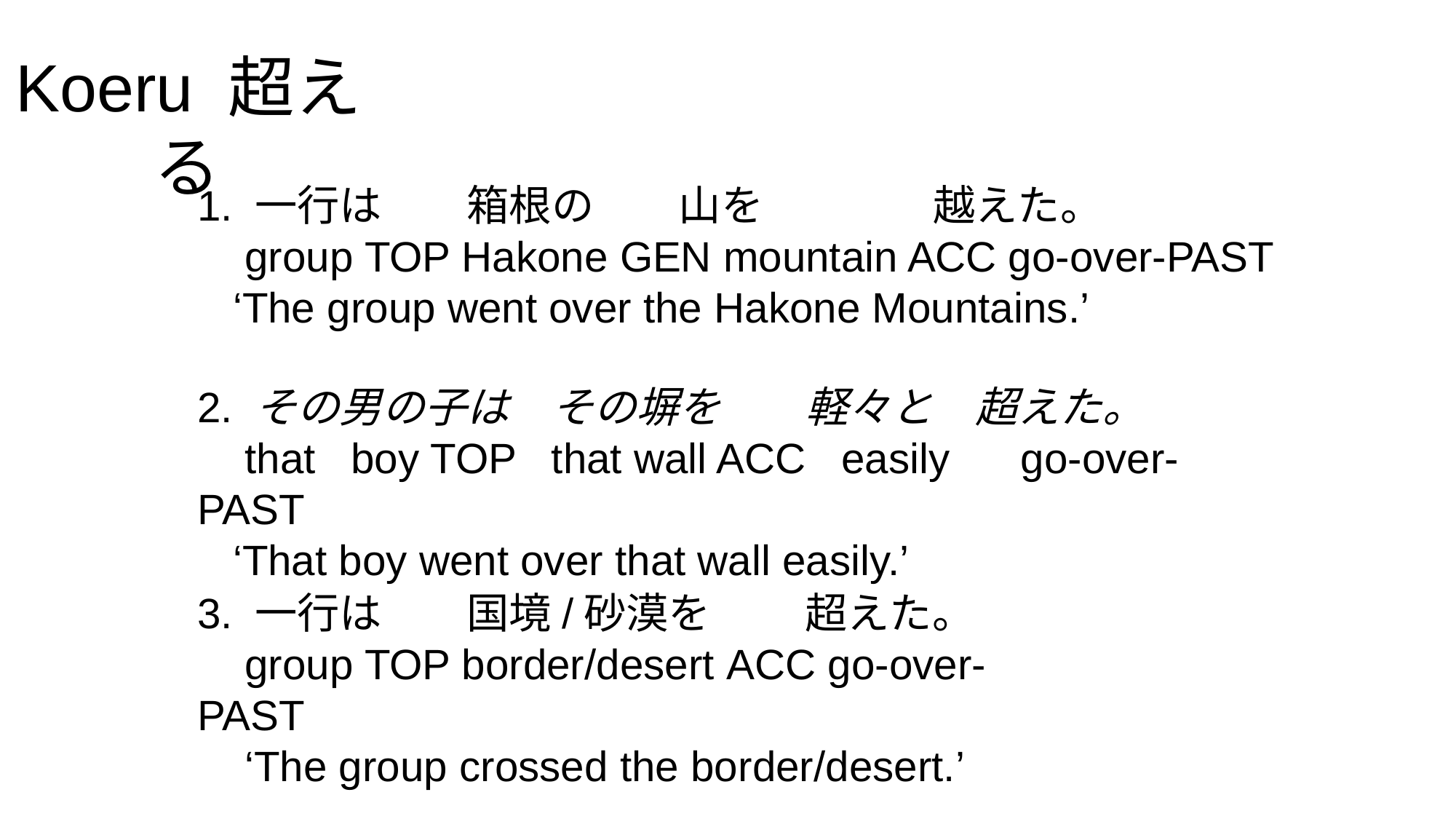

Koeru 超える
1. 一行は　　箱根の　　山を　　　　越えた。
    group TOP Hakone GEN mountain ACC go-over-PAST
   ‘The group went over the Hakone Mountains.’

2. その男の子は　その塀を　　軽々と　超えた。
    that   boy TOP   that wall ACC   easily      go-over-PAST
   ‘That boy went over that wall easily.’

3. 一行は　　国境/砂漠を　　 超えた。
    group TOP border/desert ACC go-over-PAST
    ‘The group crossed the border/desert.’